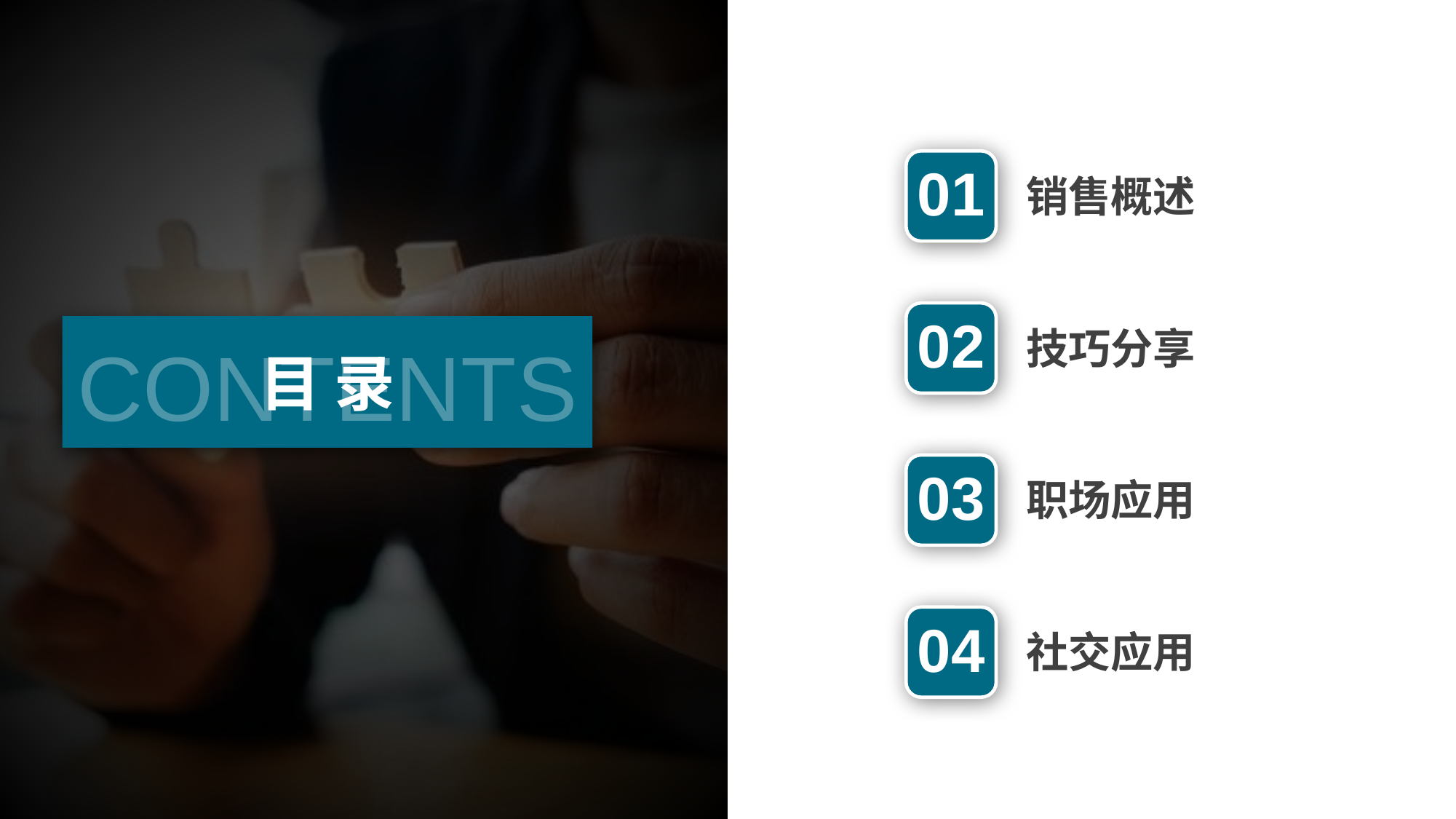

01

销售概述
02

技巧分享

CONTENTS
目 录
03

职场应用
04

社交应用